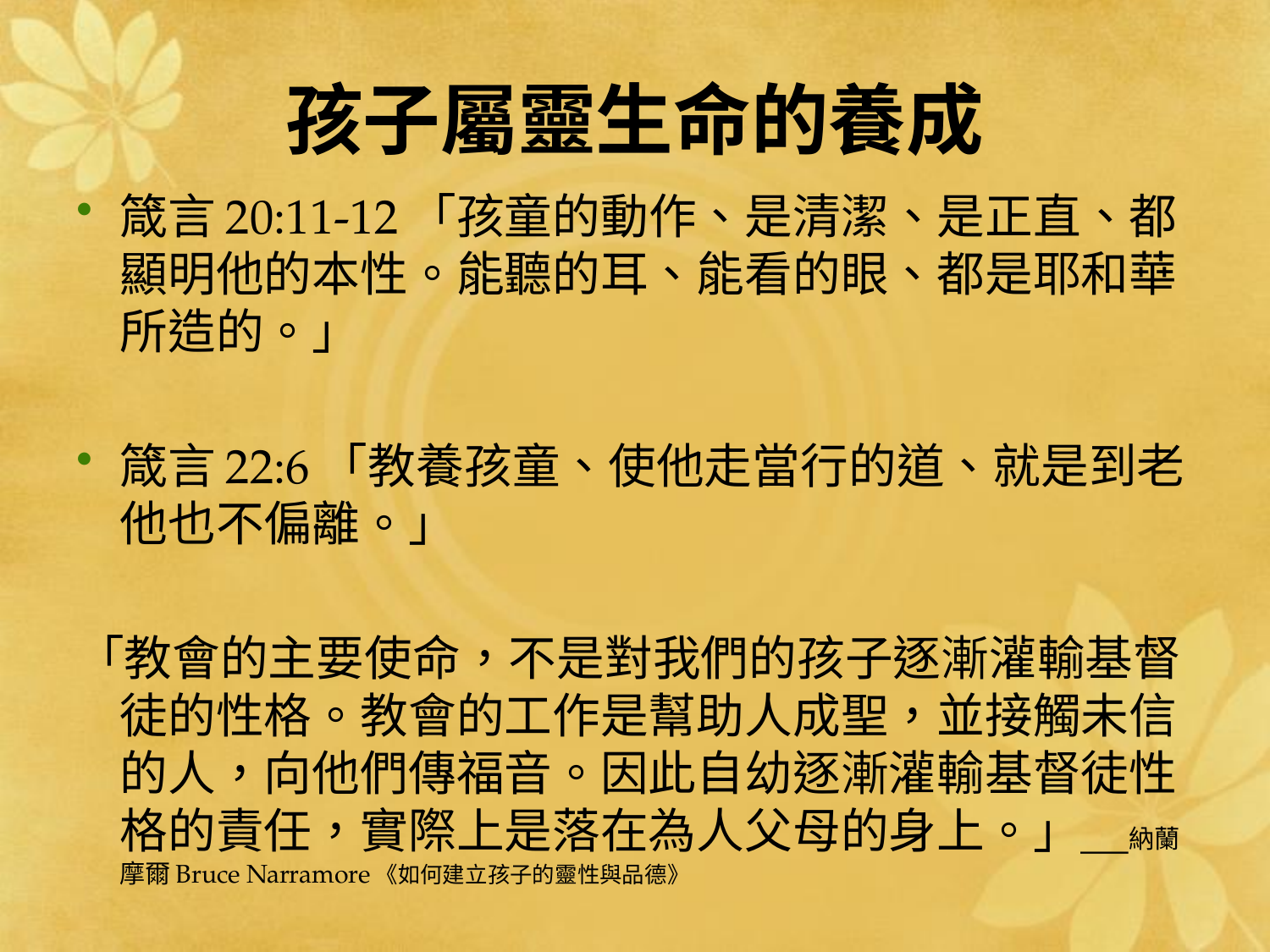

# 孩子屬靈生命的養成
箴言20:11-12「孩童的動作、是清潔、是正直、都顯明他的本性。能聽的耳、能看的眼、都是耶和華所造的。」

箴言22:6「教養孩童、使他走當行的道、就是到老他也不偏離。」

「教會的主要使命，不是對我們的孩子逐漸灌輸基督徒的性格。教會的工作是幫助人成聖，並接觸未信的人，向他們傳福音。因此自幼逐漸灌輸基督徒性格的責任，實際上是落在為人父母的身上。」＿納蘭摩爾Bruce Narramore《如何建立孩子的靈性與品德》